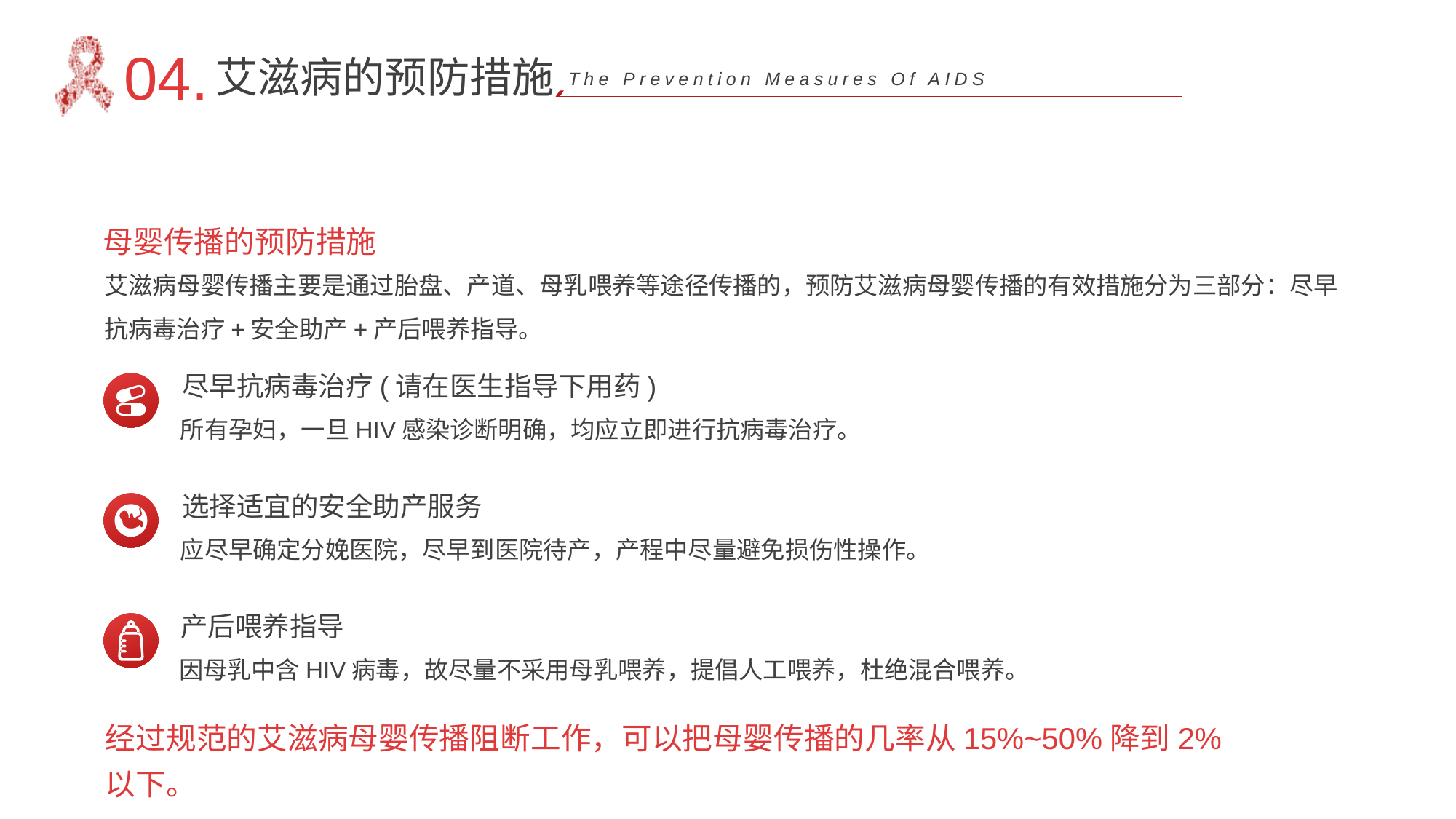

04.
艾滋病的预防措施
The Prevention Measures Of AIDS

母婴传播的预防措施
艾滋病母婴传播主要是通过胎盘、产道、母乳喂养等途径传播的，预防艾滋病母婴传播的有效措施分为三部分：尽早抗病毒治疗+安全助产+产后喂养指导。
尽早抗病毒治疗(请在医生指导下用药)
所有孕妇，一旦HIV感染诊断明确，均应立即进行抗病毒治疗。

选择适宜的安全助产服务
应尽早确定分娩医院，尽早到医院待产，产程中尽量避免损伤性操作。

产后喂养指导
因母乳中含HIV病毒，故尽量不采用母乳喂养，提倡人工喂养，杜绝混合喂养。

经过规范的艾滋病母婴传播阻断工作，可以把母婴传播的几率从15%~50%降到2%以下。